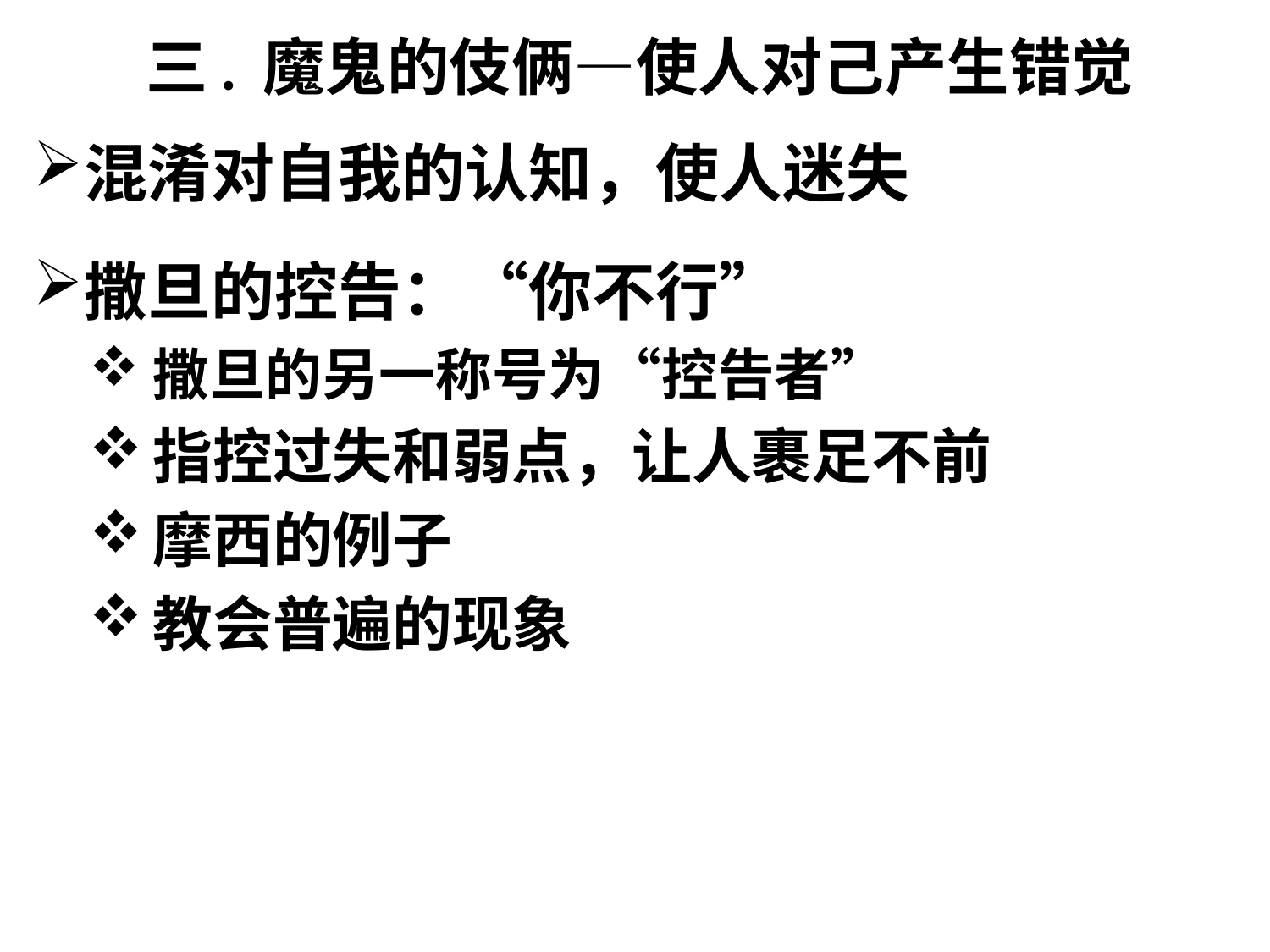

# 三. 魔鬼的伎俩—使人对己产生错觉
混淆对自我的认知，使人迷失

撒旦的控告：“你不行”
撒旦的另一称号为“控告者”
指控过失和弱点，让人裹足不前
摩西的例子
教会普遍的现象